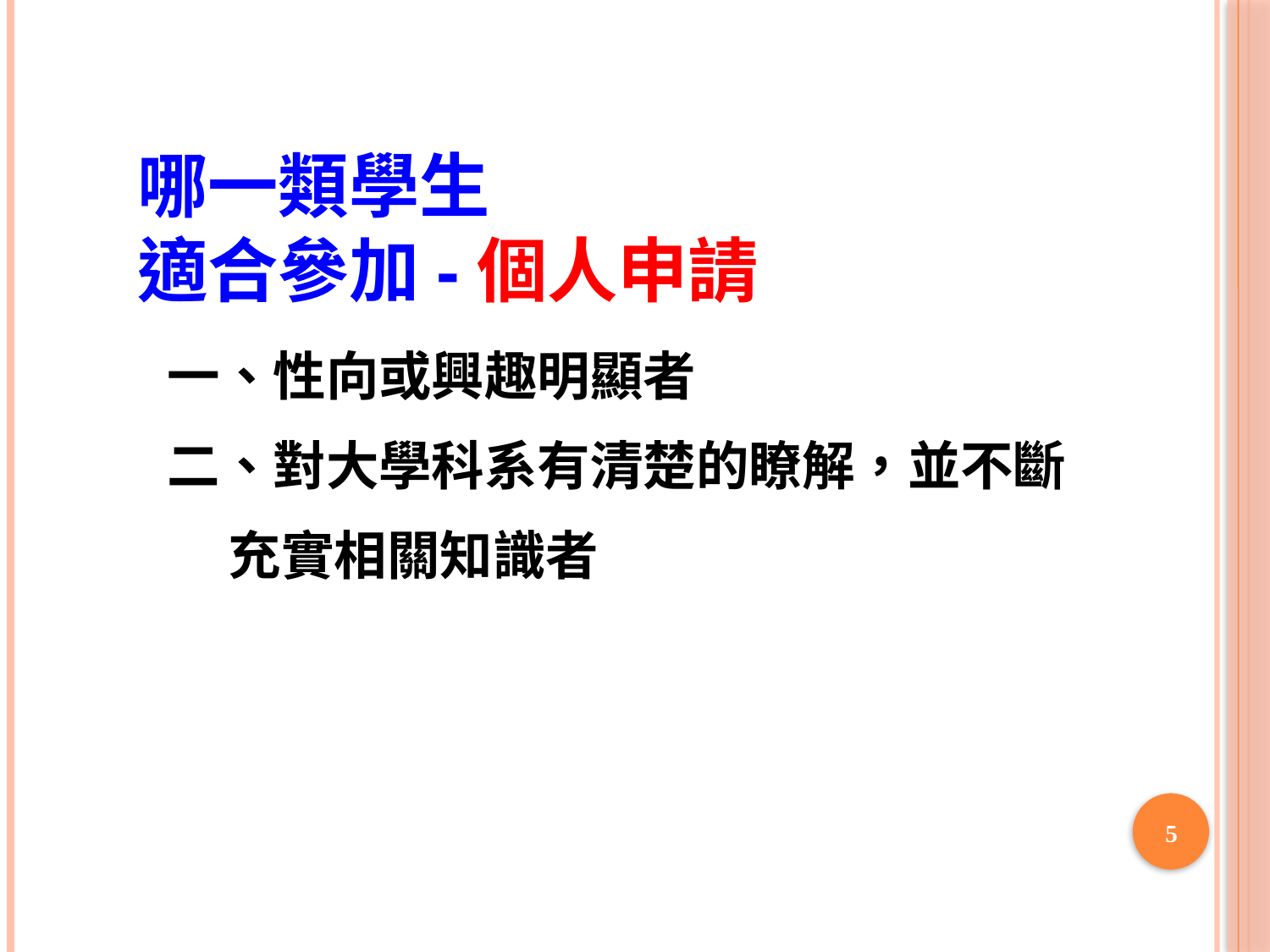

哪一類學生
適合參加-個人申請
一、性向或興趣明顯者
二、對大學科系有清楚的瞭解，並不斷
    充實相關知識者
5